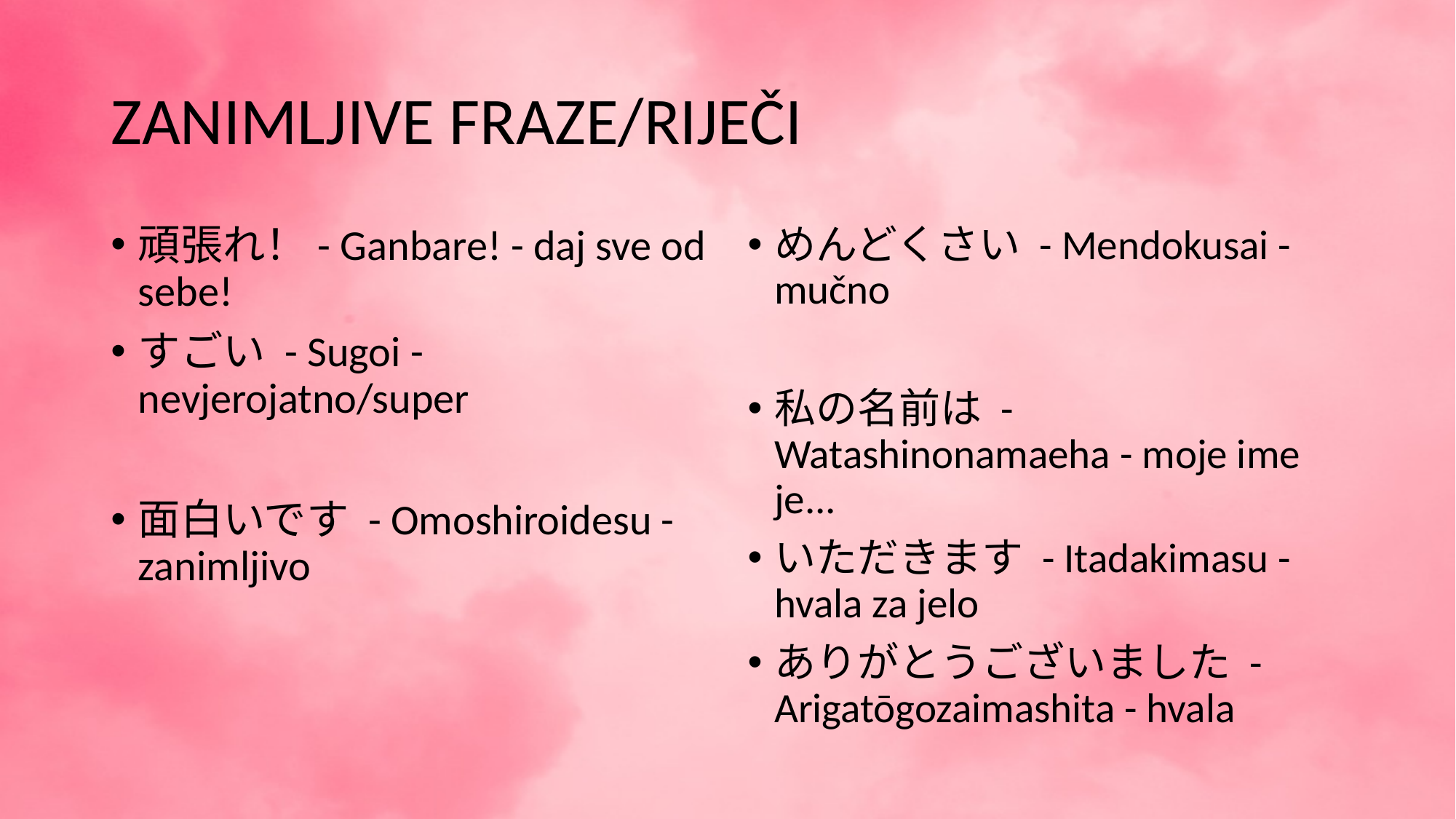

# ZANIMLJIVE FRAZE/RIJEČI
頑張れ！- Ganbare! - daj sve od sebe!
すごい - Sugoi - nevjerojatno/super

面白いです - Omoshiroidesu - zanimljivo

めんどくさい - Mendokusai - mučno

私の名前は - Watashinonamaeha - moje ime je...
いただきます - Itadakimasu - hvala za jelo
ありがとうございました - Arigatōgozaimashita - hvala